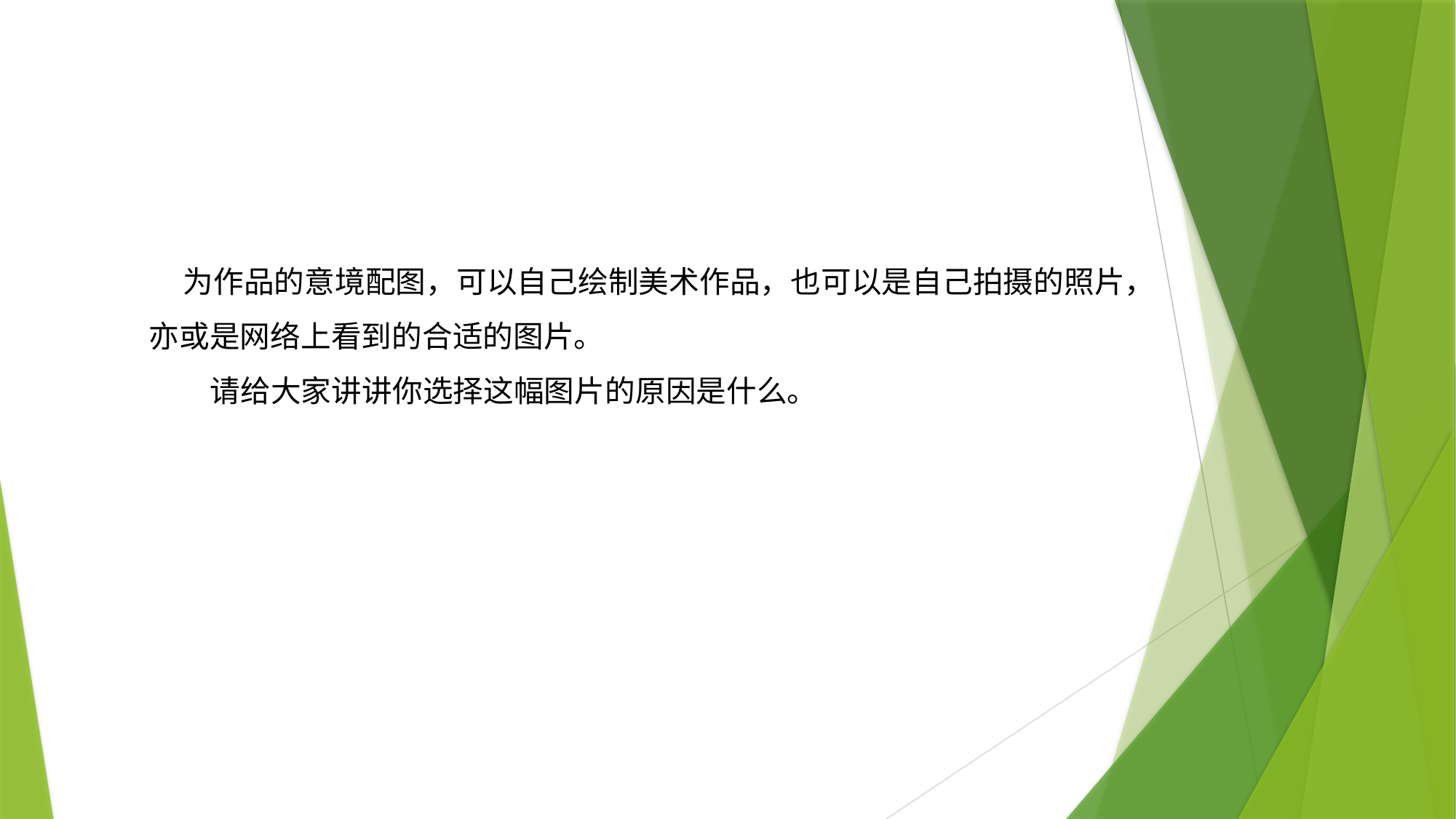

为作品的意境配图，可以自己绘制美术作品，也可以是自己拍摄的照片，亦或是网络上看到的合适的图片。
        请给大家讲讲你选择这幅图片的原因是什么。